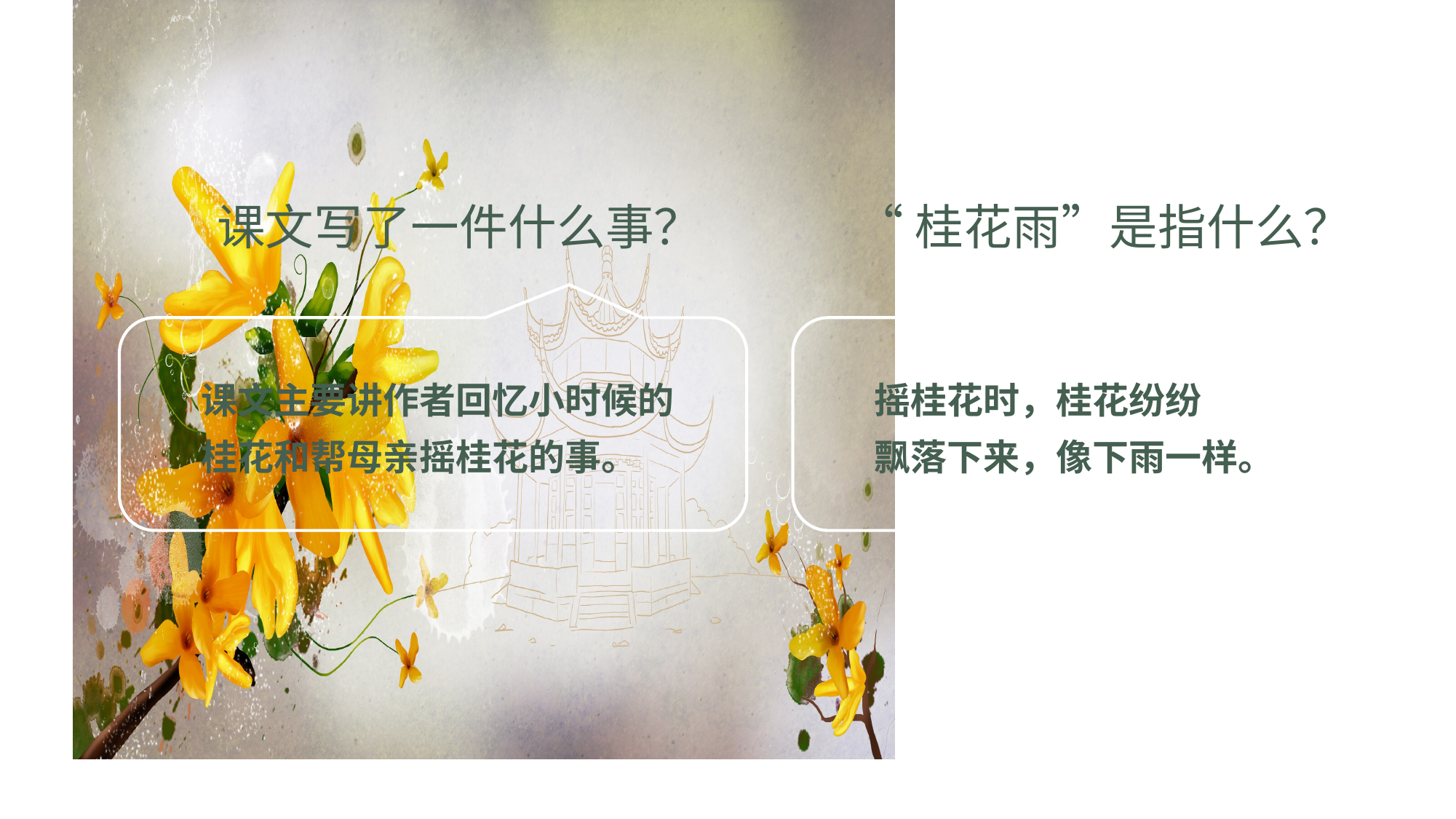

课文写了一件什么事？
“桂花雨”是指什么？

课文主要讲作者回忆小时候的桂花和帮母亲摇桂花的事。

摇桂花时，桂花纷纷
飘落下来，像下雨一样。